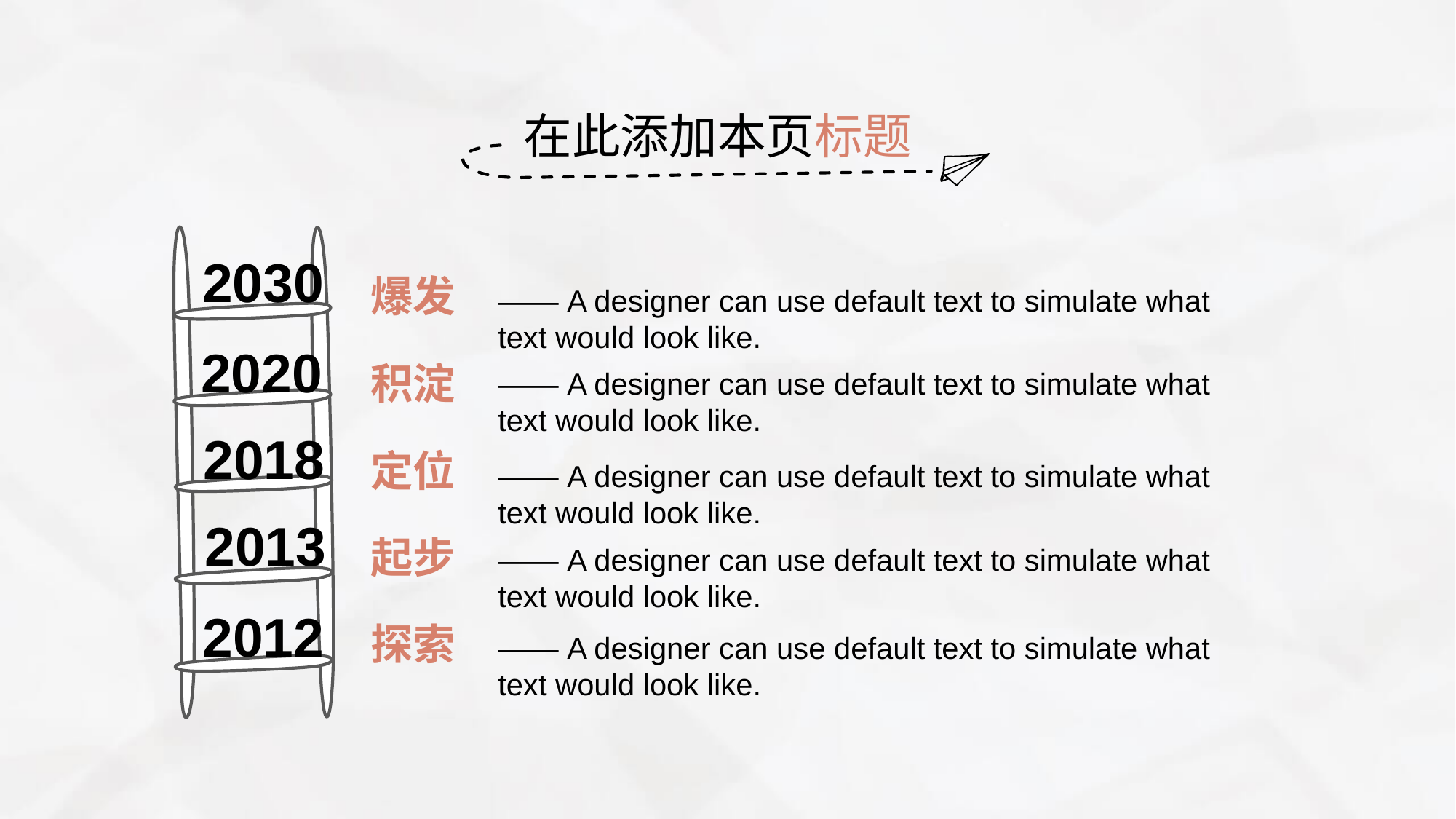

在此添加本页标题

2030
爆发
—— A designer can use default text to simulate what text would look like.

2020
积淀
—— A designer can use default text to simulate what text would look like.

2018
定位
—— A designer can use default text to simulate what text would look like.

2013
起步
—— A designer can use default text to simulate what text would look like.

2012
探索
—— A designer can use default text to simulate what text would look like.